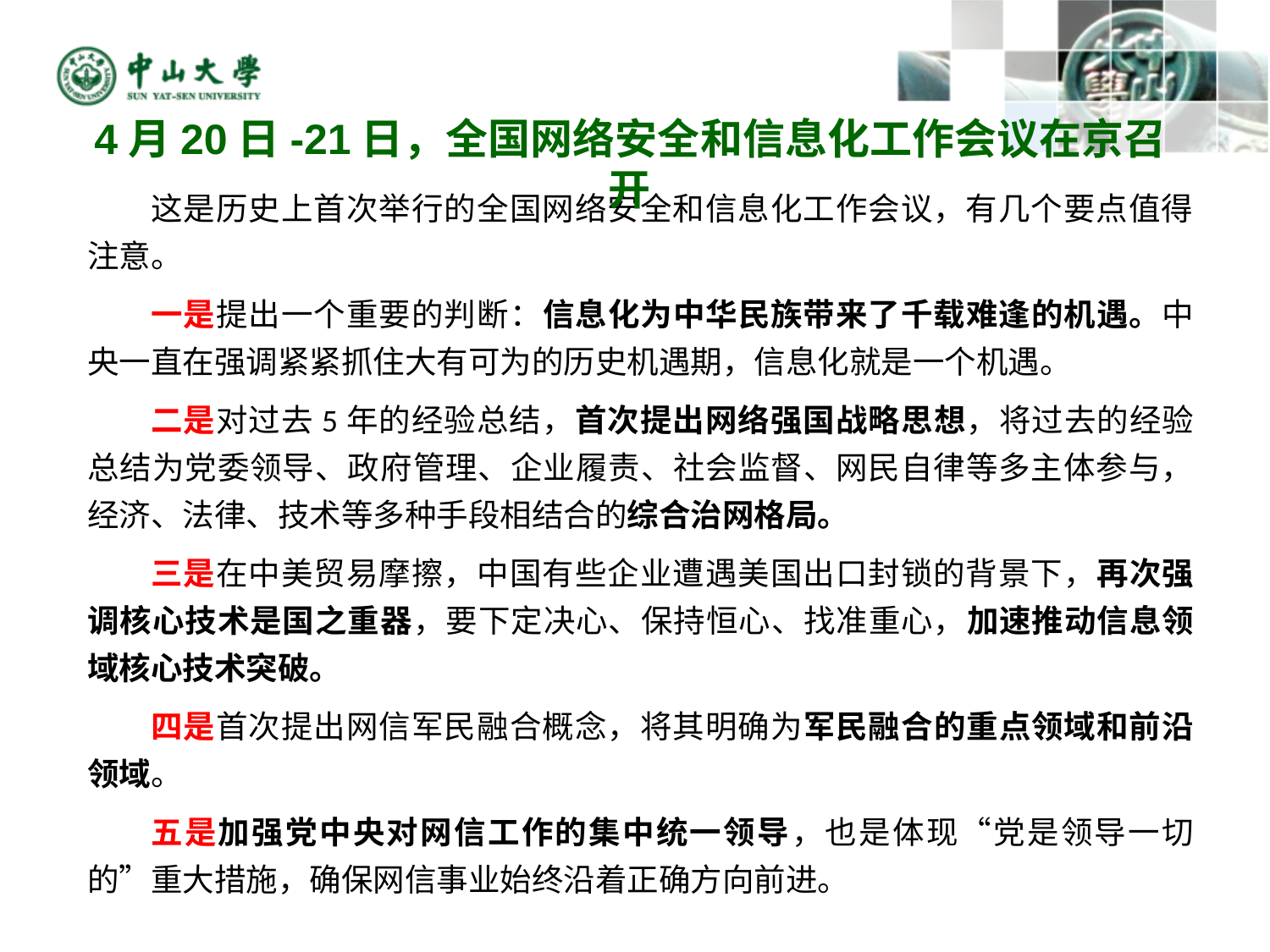

4月20日-21日，全国网络安全和信息化工作会议在京召开
这是历史上首次举行的全国网络安全和信息化工作会议，有几个要点值得注意。
一是提出一个重要的判断：信息化为中华民族带来了千载难逢的机遇。中央一直在强调紧紧抓住大有可为的历史机遇期，信息化就是一个机遇。
二是对过去5年的经验总结，首次提出网络强国战略思想，将过去的经验总结为党委领导、政府管理、企业履责、社会监督、网民自律等多主体参与，经济、法律、技术等多种手段相结合的综合治网格局。
三是在中美贸易摩擦，中国有些企业遭遇美国出口封锁的背景下，再次强调核心技术是国之重器，要下定决心、保持恒心、找准重心，加速推动信息领域核心技术突破。
四是首次提出网信军民融合概念，将其明确为军民融合的重点领域和前沿领域。
五是加强党中央对网信工作的集中统一领导，也是体现“党是领导一切的”重大措施，确保网信事业始终沿着正确方向前进。
6